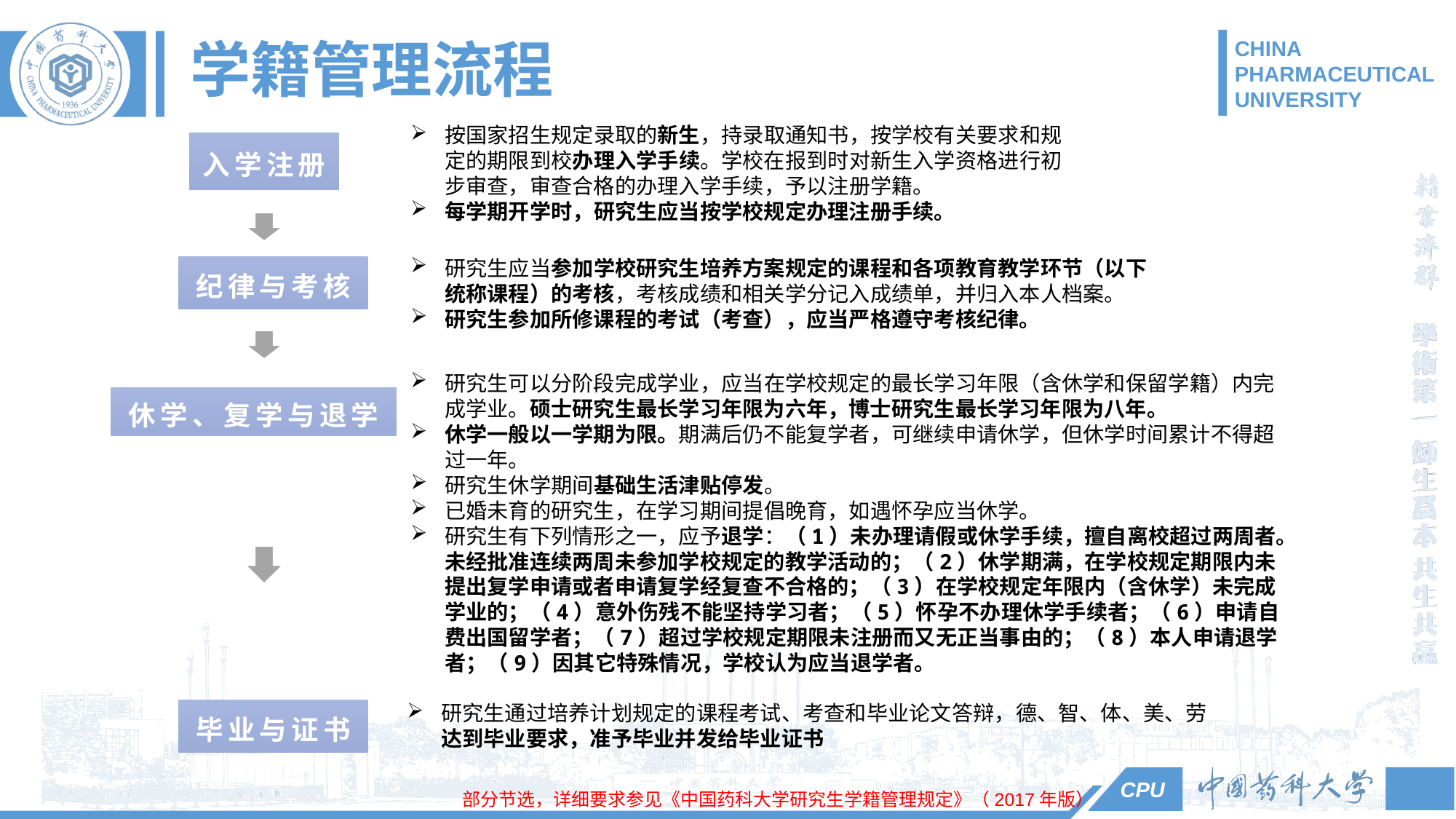

# 学籍管理流程
1
按国家招生规定录取的新生，持录取通知书，按学校有关要求和规定的期限到校办理入学手续。学校在报到时对新生入学资格进行初步审查，审查合格的办理入学手续，予以注册学籍。
每学期开学时，研究生应当按学校规定办理注册手续。
入学注册

研究生应当参加学校研究生培养方案规定的课程和各项教育教学环节（以下统称课程）的考核，考核成绩和相关学分记入成绩单，并归入本人档案。
研究生参加所修课程的考试（考查），应当严格遵守考核纪律。
纪律与考核

研究生可以分阶段完成学业，应当在学校规定的最长学习年限（含休学和保留学籍）内完成学业。硕士研究生最长学习年限为六年，博士研究生最长学习年限为八年。
休学一般以一学期为限。期满后仍不能复学者，可继续申请休学，但休学时间累计不得超过一年。
研究生休学期间基础生活津贴停发。
已婚未育的研究生，在学习期间提倡晚育，如遇怀孕应当休学。
研究生有下列情形之一，应予退学：（1）未办理请假或休学手续，擅自离校超过两周者。未经批准连续两周未参加学校规定的教学活动的；（2）休学期满，在学校规定期限内未提出复学申请或者申请复学经复查不合格的；（3）在学校规定年限内（含休学）未完成学业的；（4）意外伤残不能坚持学习者；（5）怀孕不办理休学手续者；（6）申请自费出国留学者；（7）超过学校规定期限未注册而又无正当事由的；（8）本人申请退学者；（9）因其它特殊情况，学校认为应当退学者。
休学、复学与退学

研究生通过培养计划规定的课程考试、考查和毕业论文答辩，德、智、体、美、劳达到毕业要求，准予毕业并发给毕业证书
毕业与证书
18
部分节选，详细要求参见《中国药科大学研究生学籍管理规定》（2017年版）